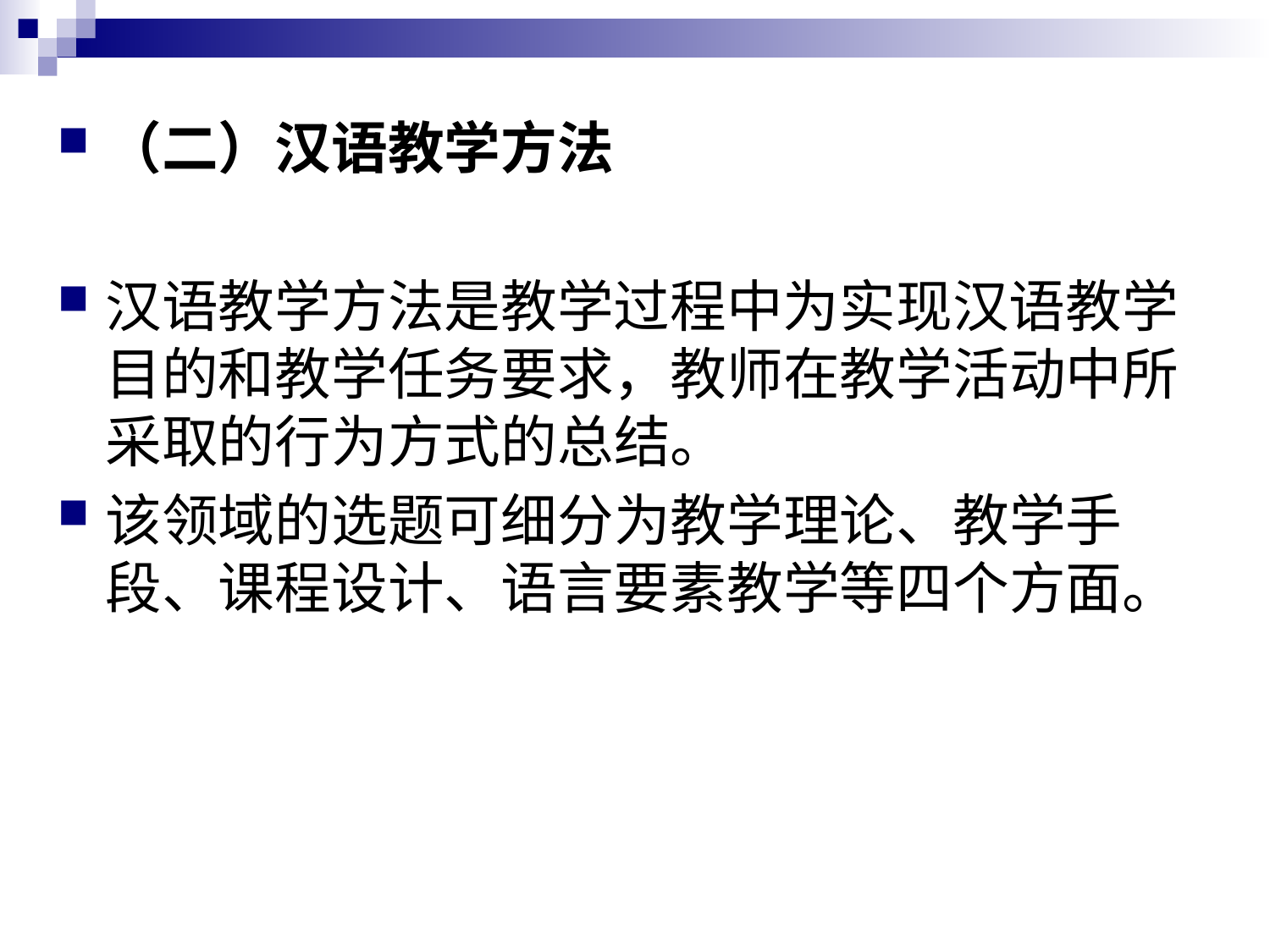

（二）汉语教学方法

汉语教学方法是教学过程中为实现汉语教学目的和教学任务要求，教师在教学活动中所采取的行为方式的总结。
该领域的选题可细分为教学理论、教学手段、课程设计、语言要素教学等四个方面。